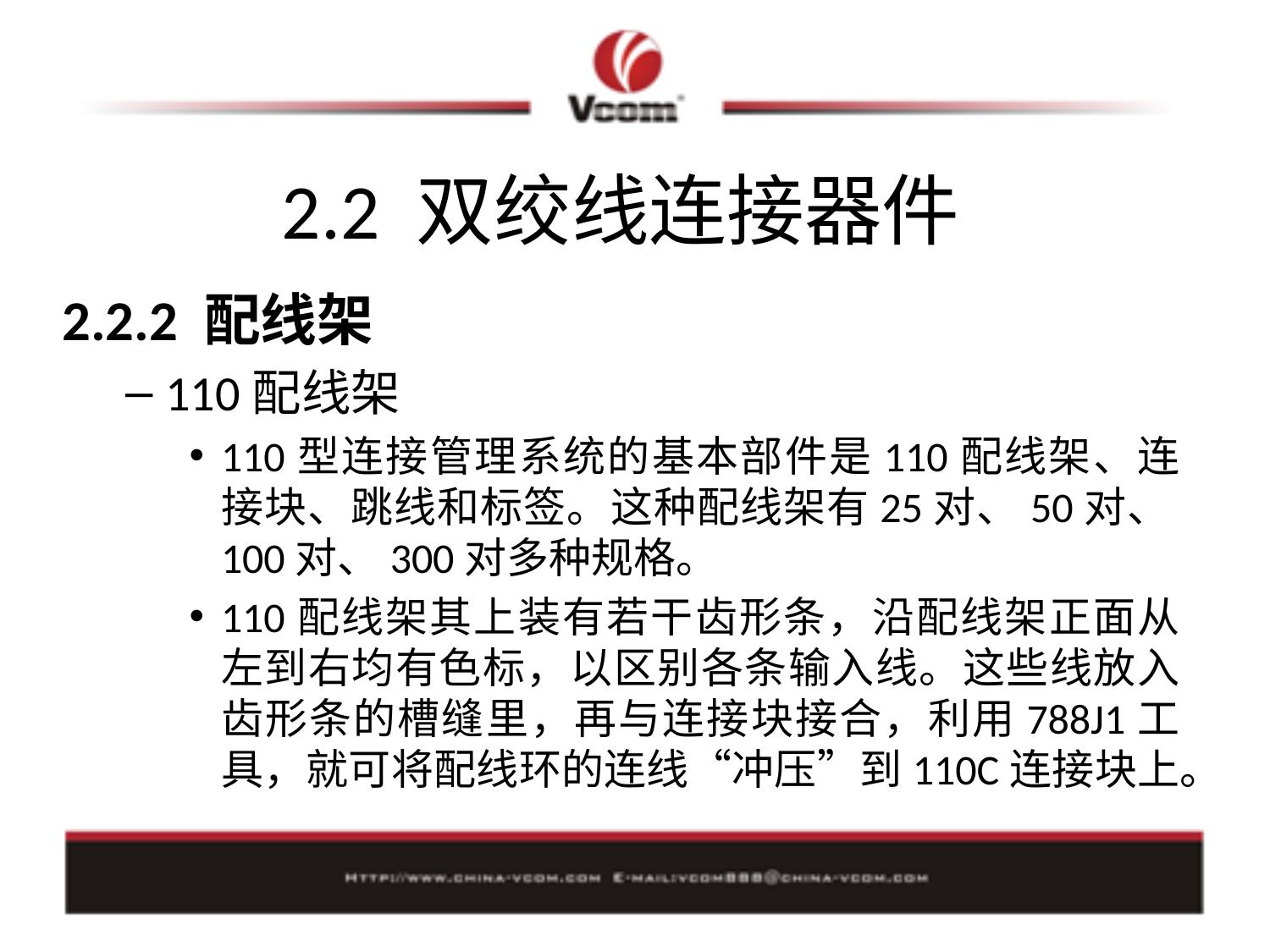

# 2.2 双绞线连接器件
2.2.2 配线架
110配线架
110型连接管理系统的基本部件是110配线架、连接块、跳线和标签。这种配线架有25对、50对、100对、300对多种规格。
110配线架其上装有若干齿形条，沿配线架正面从左到右均有色标，以区别各条输入线。这些线放入齿形条的槽缝里，再与连接块接合，利用788J1工具，就可将配线环的连线“冲压”到110C连接块上。